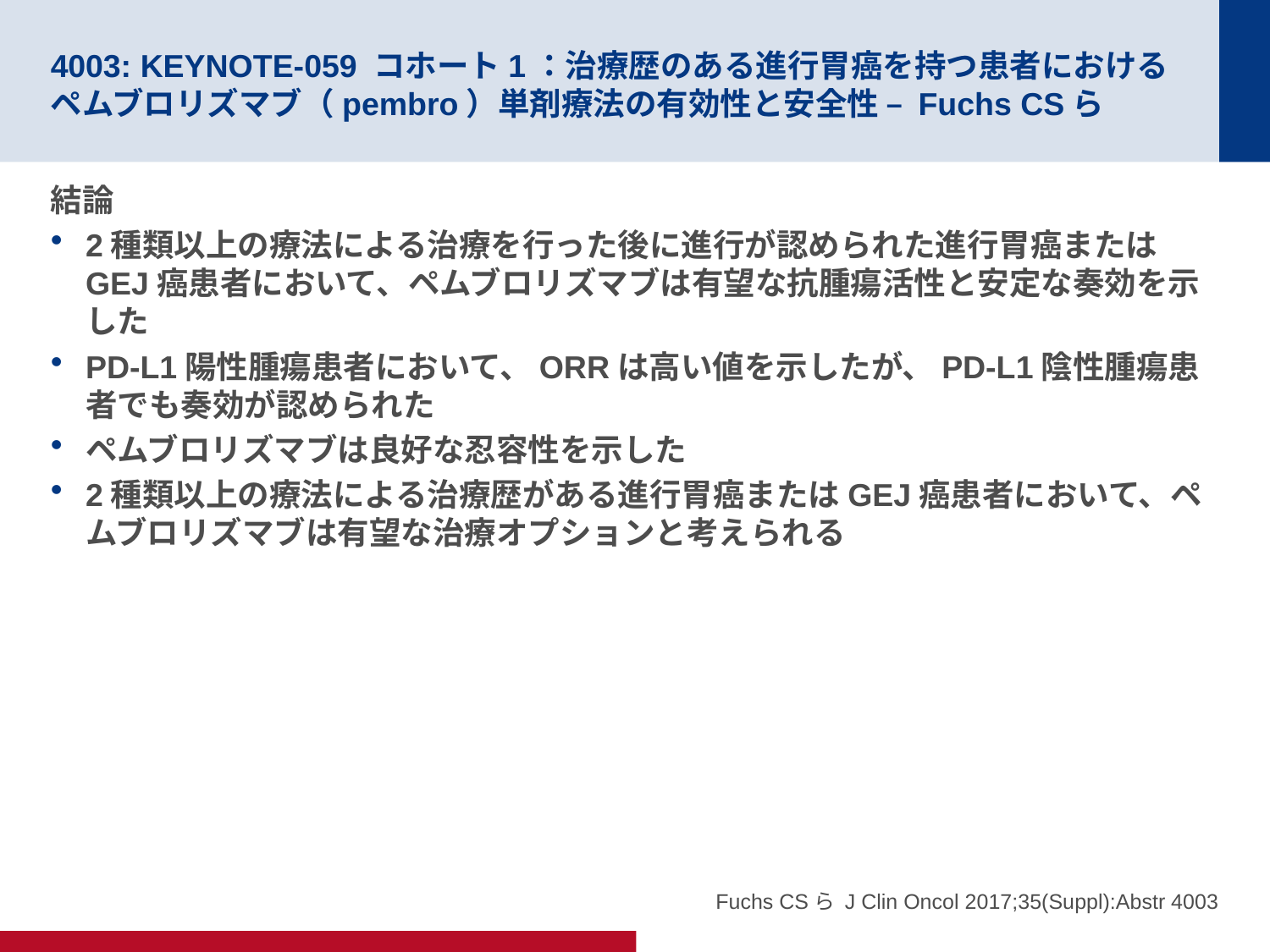

# 4003: KEYNOTE-059 コホート1：治療歴のある進行胃癌を持つ患者におけるペムブロリズマブ（pembro）単剤療法の有効性と安全性 – Fuchs CSら
結論
2種類以上の療法による治療を行った後に進行が認められた進行胃癌またはGEJ癌患者において、ペムブロリズマブは有望な抗腫瘍活性と安定な奏効を示した
PD-L1陽性腫瘍患者において、ORRは高い値を示したが、PD-L1陰性腫瘍患者でも奏効が認められた
ペムブロリズマブは良好な忍容性を示した
2種類以上の療法による治療歴がある進行胃癌またはGEJ癌患者において、ペムブロリズマブは有望な治療オプションと考えられる
Fuchs CSら J Clin Oncol 2017;35(Suppl):Abstr 4003